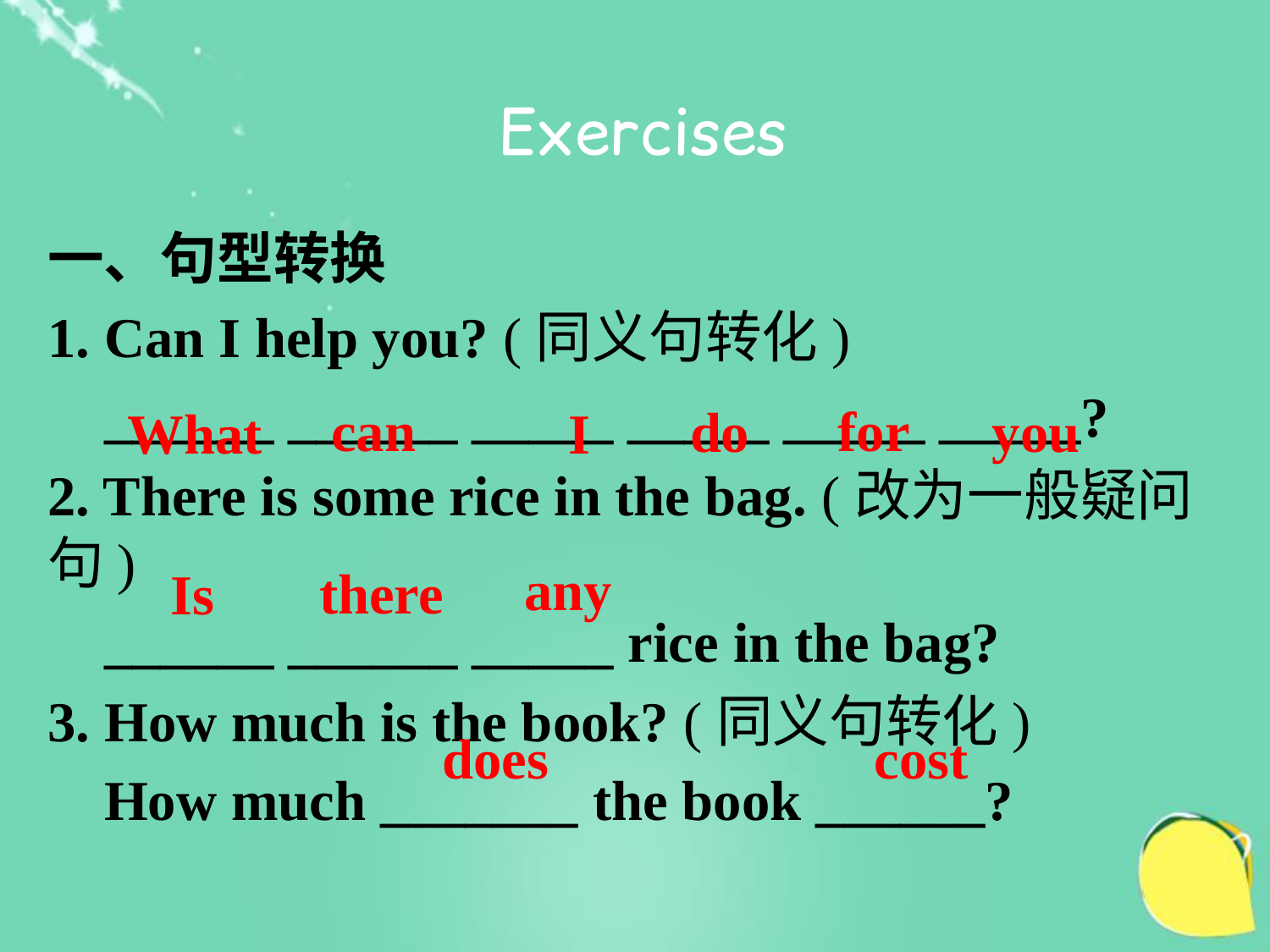

Exercises
一、句型转换
1. Can I help you? (同义句转化)
    ______ ______ _____ _____ _____ _____?
2. There is some rice in the bag. (改为一般疑问句)
    ______ ______ _____ rice in the bag?
3. How much is the book? (同义句转化)
    How much _______ the book ______?

can
  for
  do
  you
What
    I
  any
 there
 Is
  does
   cost